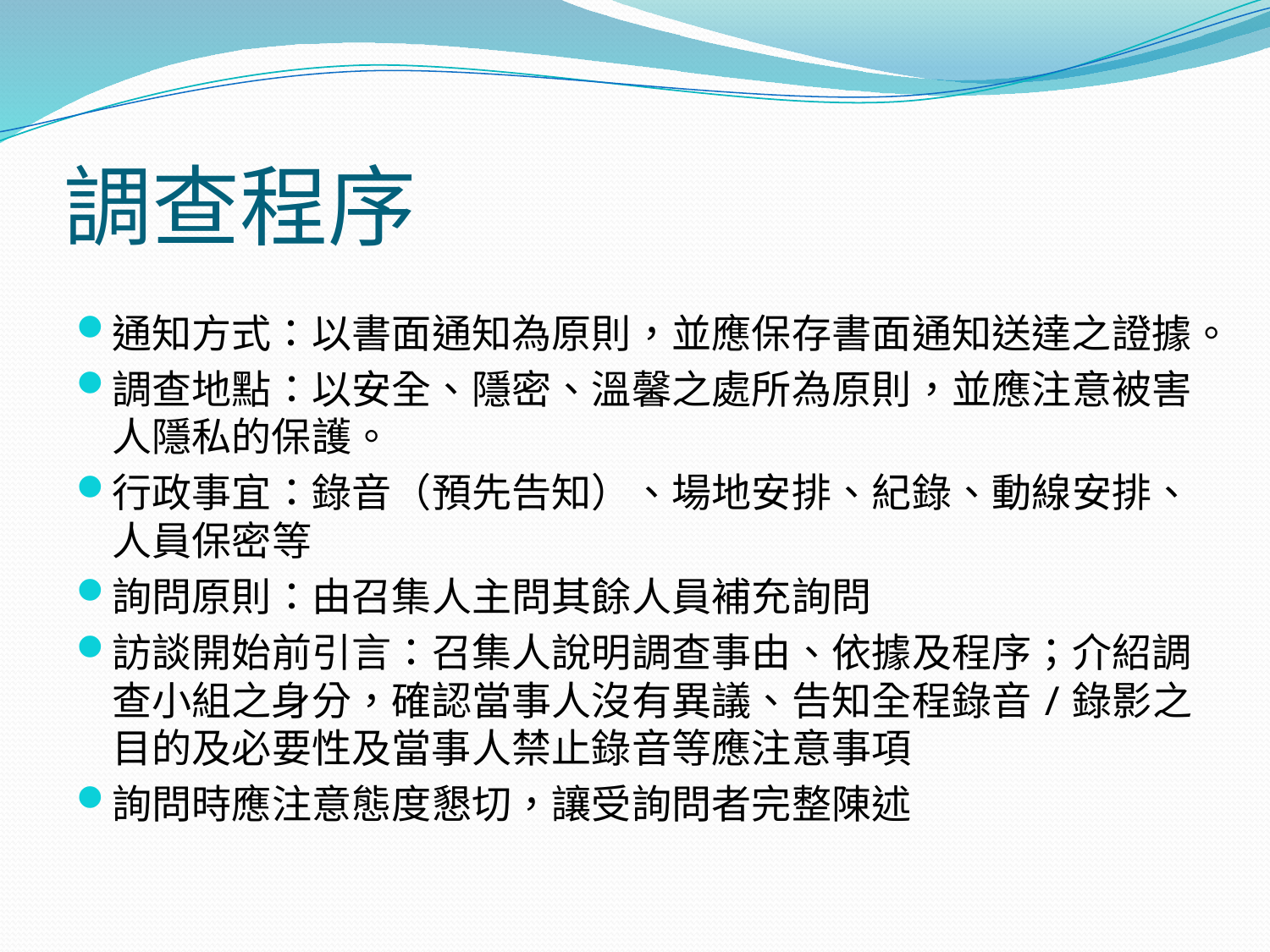

# 調查程序

通知方式：以書面通知為原則，並應保存書面通知送達之證據。
調查地點：以安全、隱密、溫馨之處所為原則，並應注意被害人隱私的保護。
行政事宜：錄音（預先告知）、場地安排、紀錄、動線安排、人員保密等
詢問原則：由召集人主問其餘人員補充詢問
訪談開始前引言：召集人說明調查事由、依據及程序；介紹調查小組之身分，確認當事人沒有異議、告知全程錄音/錄影之目的及必要性及當事人禁止錄音等應注意事項
詢問時應注意態度懇切，讓受詢問者完整陳述